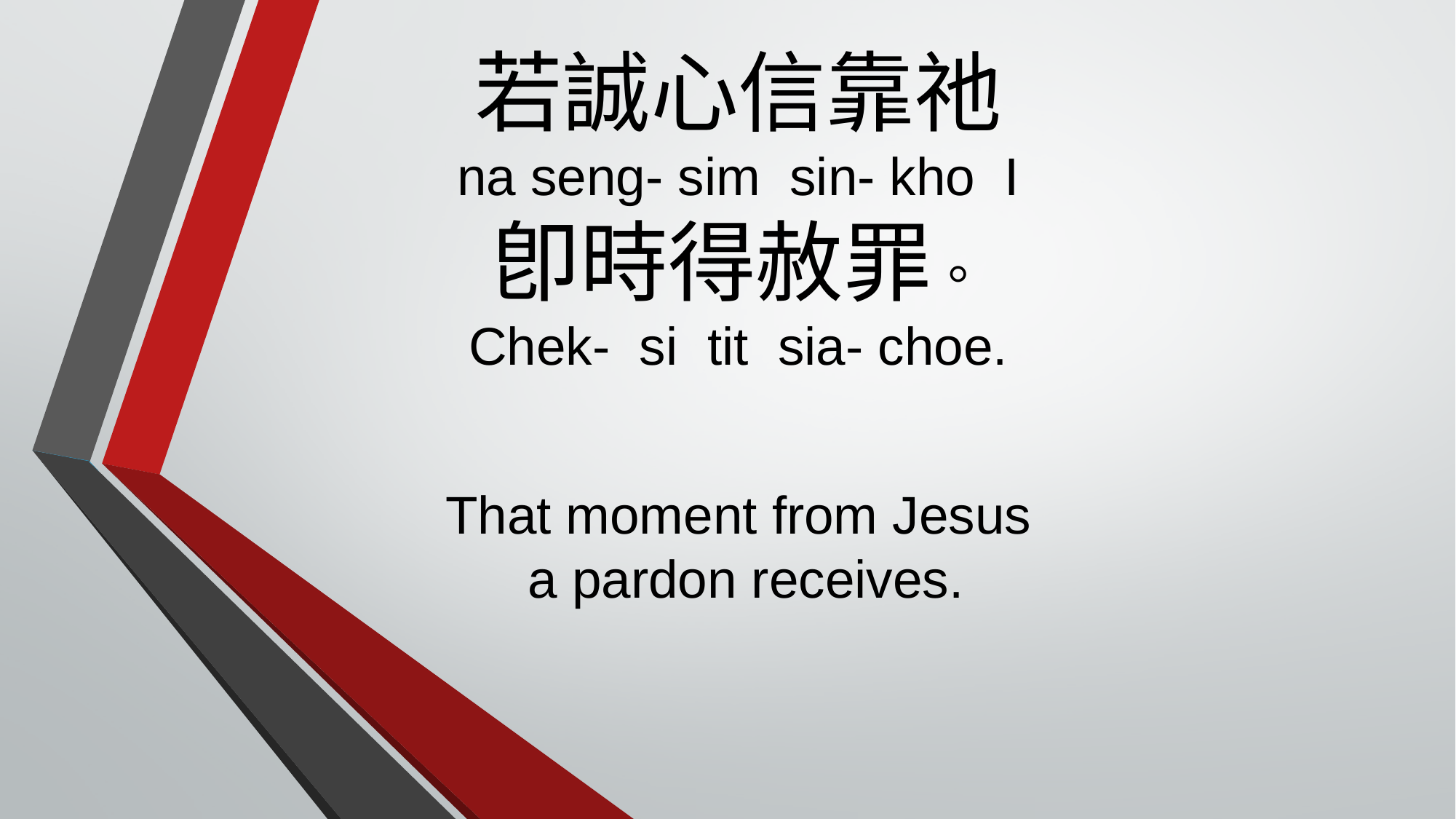

# 若誠心信靠祂 na seng- sim  sin- kho  I 卽時得赦罪。 Chek-  si  tit  sia- choe. That moment from Jesus a pardon receives.